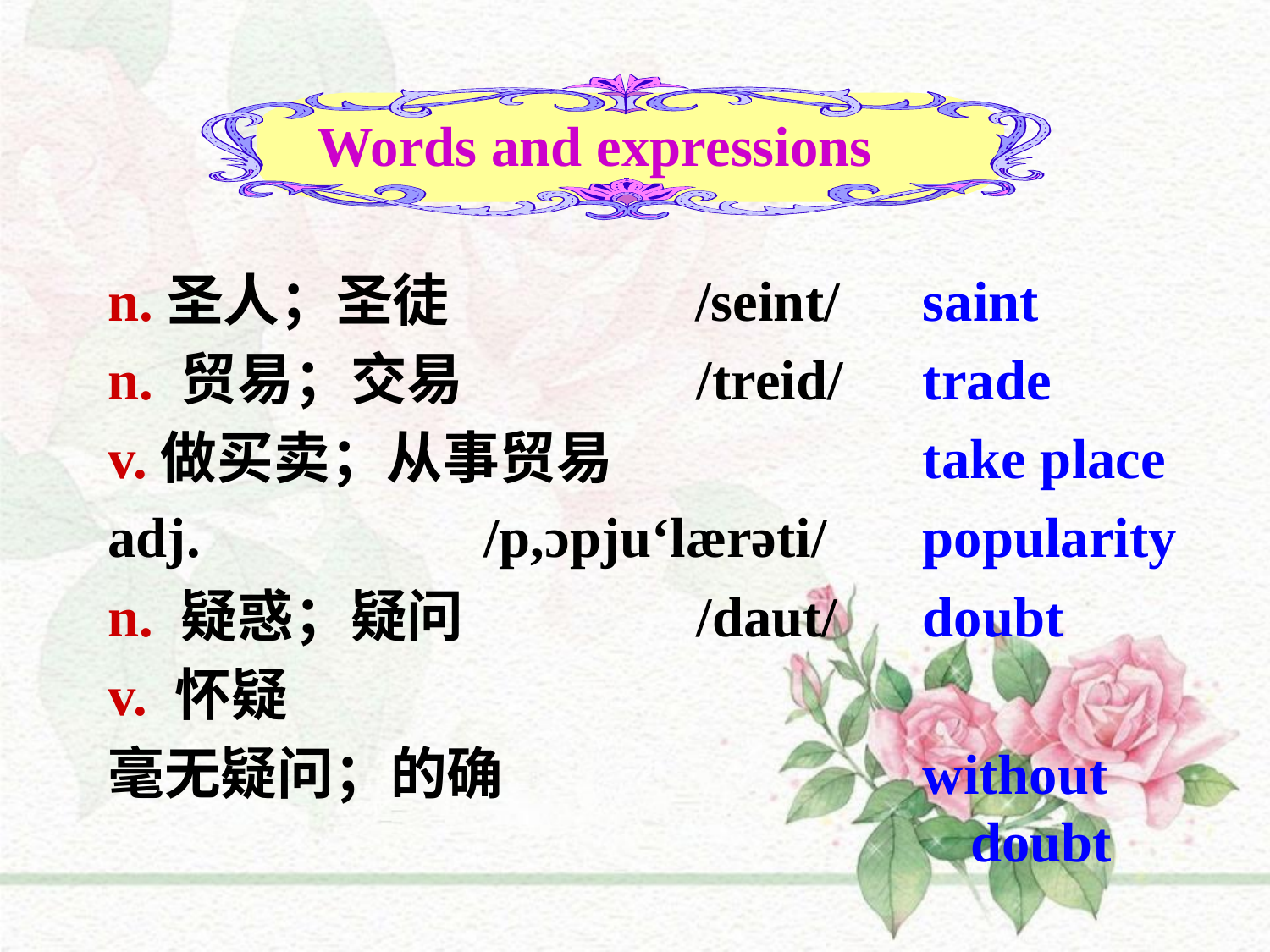

Words and expressions
n.圣人；圣徒                  /seint/
n. 贸易；交易                 /treid/
v.做买卖；从事贸易
adj.                    /p,ɔpju‘lærəti/
n. 疑惑；疑问                 /daut/
v. 怀疑
毫无疑问；的确
saint
trade
take place
popularity
doubt

without doubt